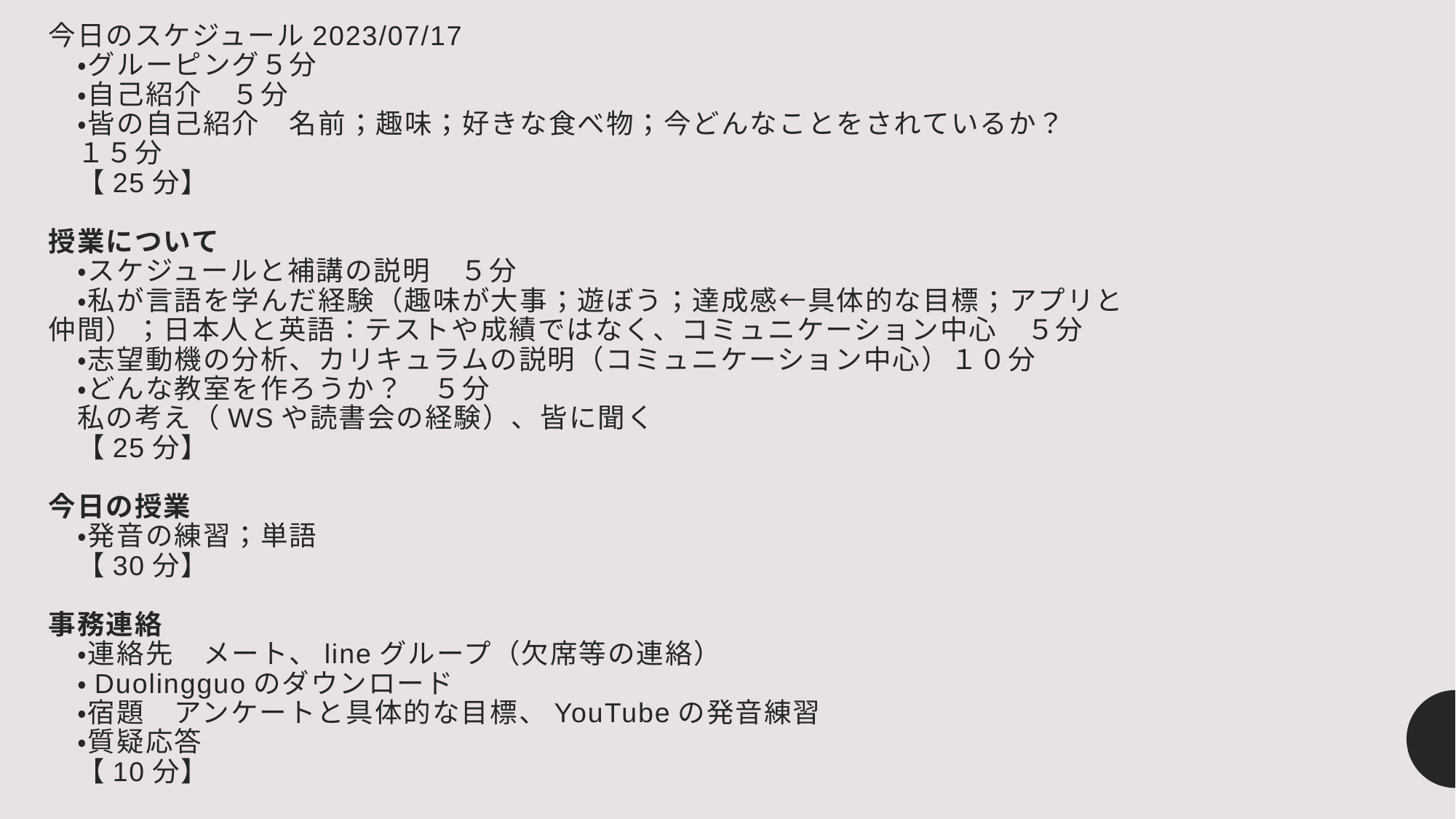

# 今日のスケジュール2023/07/17 　・グルーピング５分 　・自己紹介　５分 　・皆の自己紹介　名前；趣味；好きな食べ物；今どんなことをされているか？　 　１５分 　【25分】 授業について 　・スケジュールと補講の説明　５分 　・私が言語を学んだ経験（趣味が大事；遊ぼう；達成感←具体的な目標；アプリと仲間）；日本人と英語：テストや成績ではなく、コミュニケーション中心　５分 　・志望動機の分析、カリキュラムの説明（コミュニケーション中心）１０分　 　・どんな教室を作ろうか？　５分　　 　私の考え（WSや読書会の経験）、皆に聞く 　【25分】 　 今日の授業 　・発音の練習；単語 　【30分】 事務連絡　 　・連絡先　メート、lineグループ（欠席等の連絡） 　・Duolingguoのダウンロード 　・宿題　アンケートと具体的な目標、YouTubeの発音練習 　・質疑応答 　【10分】